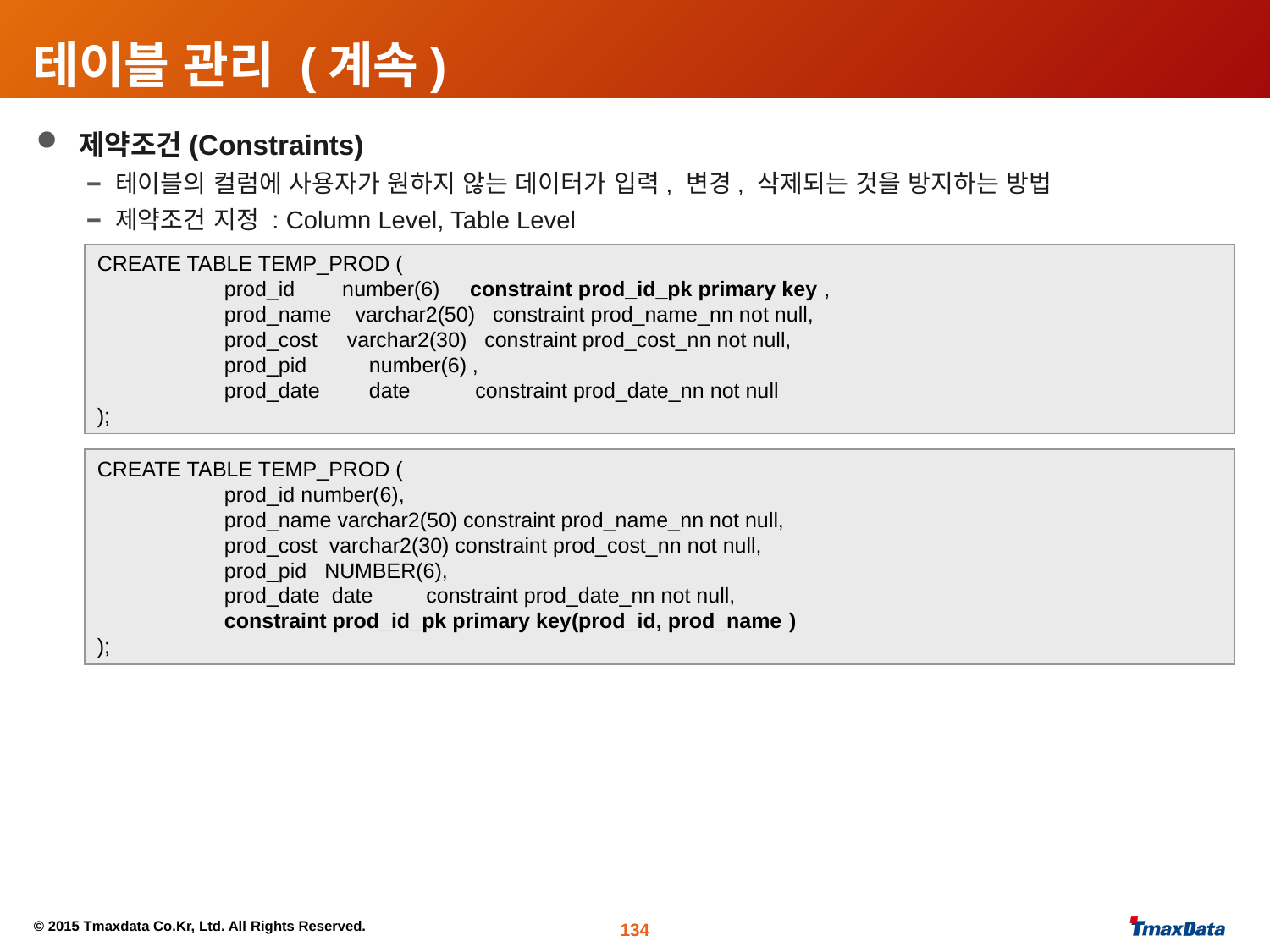

# 테이블 관리 (계속)
 제약조건(Constraints)
 테이블의 컬럼에 사용자가 원하지 않는 데이터가 입력, 변경, 삭제되는 것을 방지하는 방법
 제약조건 지정 : Column Level, Table Level

 제약조건 종류 :
Not Null : 해당 컬럼은 NULL값을 가질 수 없음. 테이블 레벨의 제약 조건 지정은 불가능.
Unique : 한 테이블 내에서 해당 컬럼은 동일한 값을 가질 수 없음. NULL 값은 여러 행에 입력가능.
Primary Key : 무결성 제약조건과 고유키 무결성 제약조건을 결합한 개념. NULL 사용 불가
Foreign Key : 다른 테이블이나 자신 테이블의 Primary key나 Unique key를 참조할 때 사용
Check : 입력 또는 수정 값이 만족해야 할 조건 지정. 한 컬럼에 대하여 여러 개의 제약조건 지능 가능
CREATE TABLE TEMP_PROD (
	prod_id        number(6)     constraint prod_id_pk primary key ,
 	prod_name    varchar2(50)   constraint prod_name_nn not null,
	prod_cost     varchar2(30)   constraint prod_cost_nn not null,
	prod_pid 	   number(6) ,
	prod_date	   date           constraint prod_date_nn not null
);
CREATE TABLE TEMP_PROD (
	prod_id number(6),
	prod_name varchar2(50) constraint prod_name_nn not null,
	prod_cost  varchar2(30) constraint prod_cost_nn not null,
	prod_pid   NUMBER(6),
	prod_date  date         constraint prod_date_nn not null,
	constraint prod_id_pk primary key(prod_id, prod_name )
);